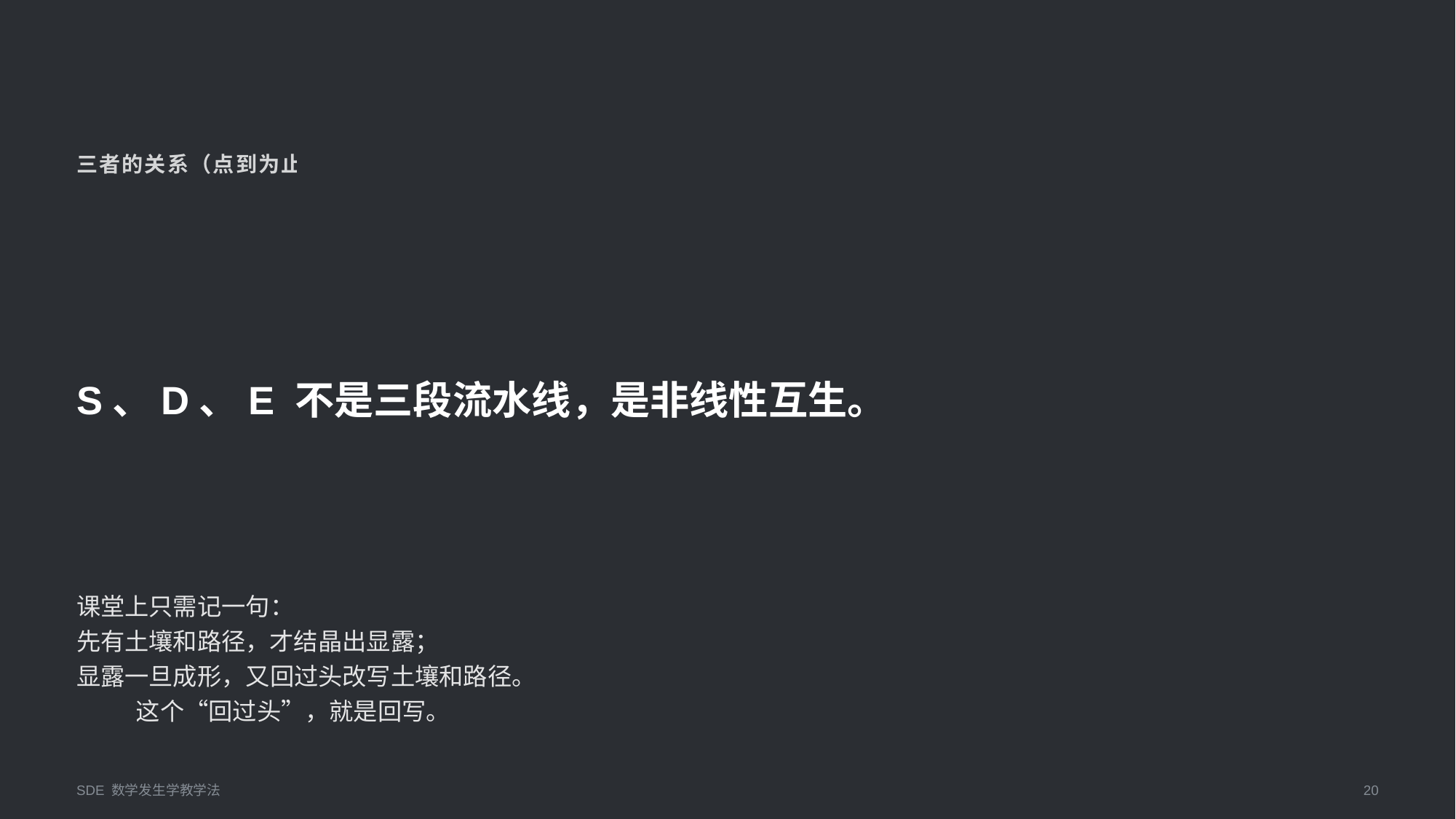

三者的关系（点到为止）
S、D、E 不是三段流水线，是非线性互生。
课堂上只需记一句：
先有土壤和路径，才结晶出显露；
显露一旦成形，又回过头改写土壤和路径。
—— 这个“回过头”，就是回写。
SDE 数学发生学教学法
20